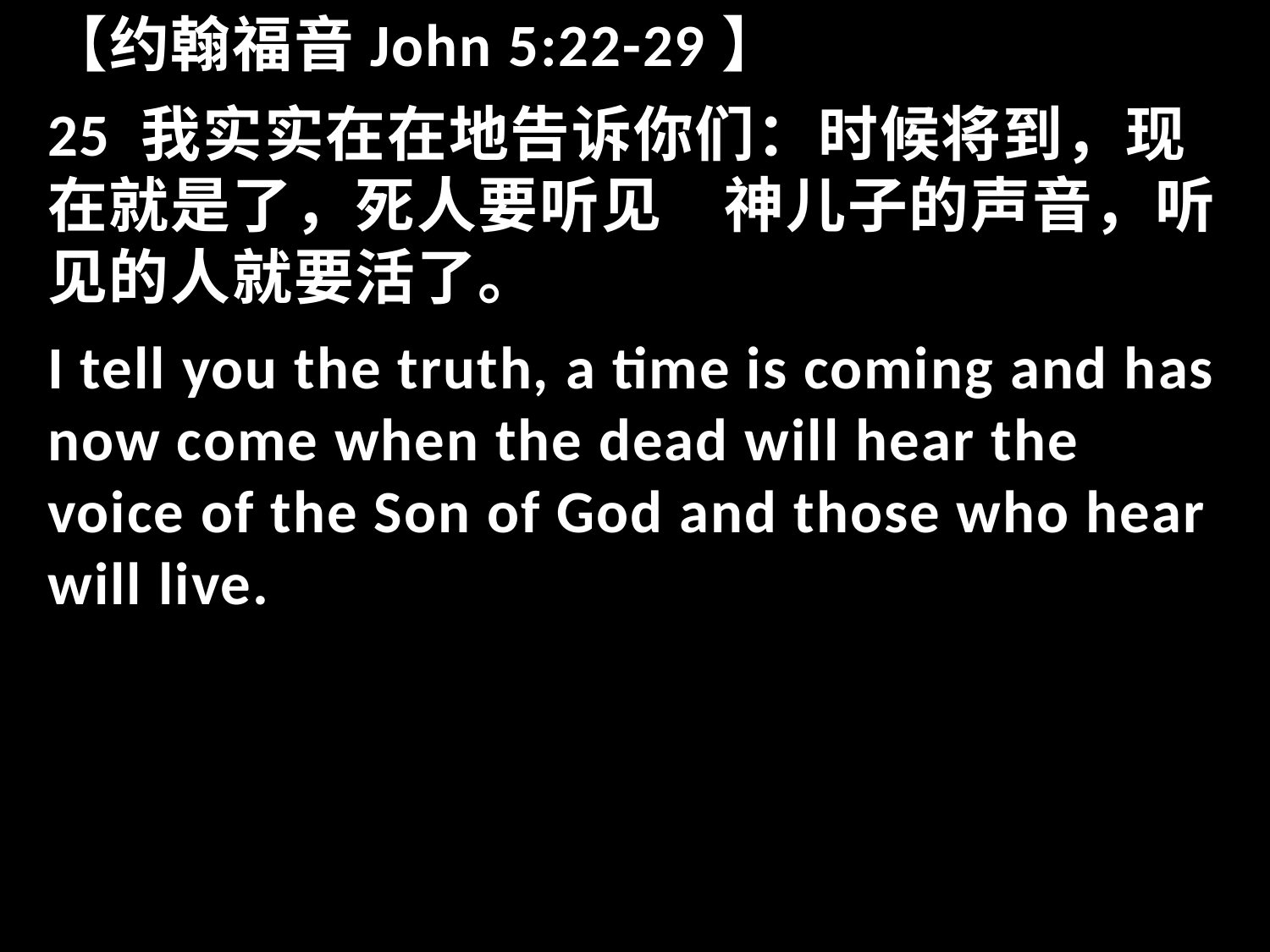

【约翰福音John 5:22-29】
25 我实实在在地告诉你们：时候将到，现在就是了，死人要听见　神儿子的声音，听见的人就要活了。
I tell you the truth, a time is coming and has now come when the dead will hear the voice of the Son of God and those who hear will live.